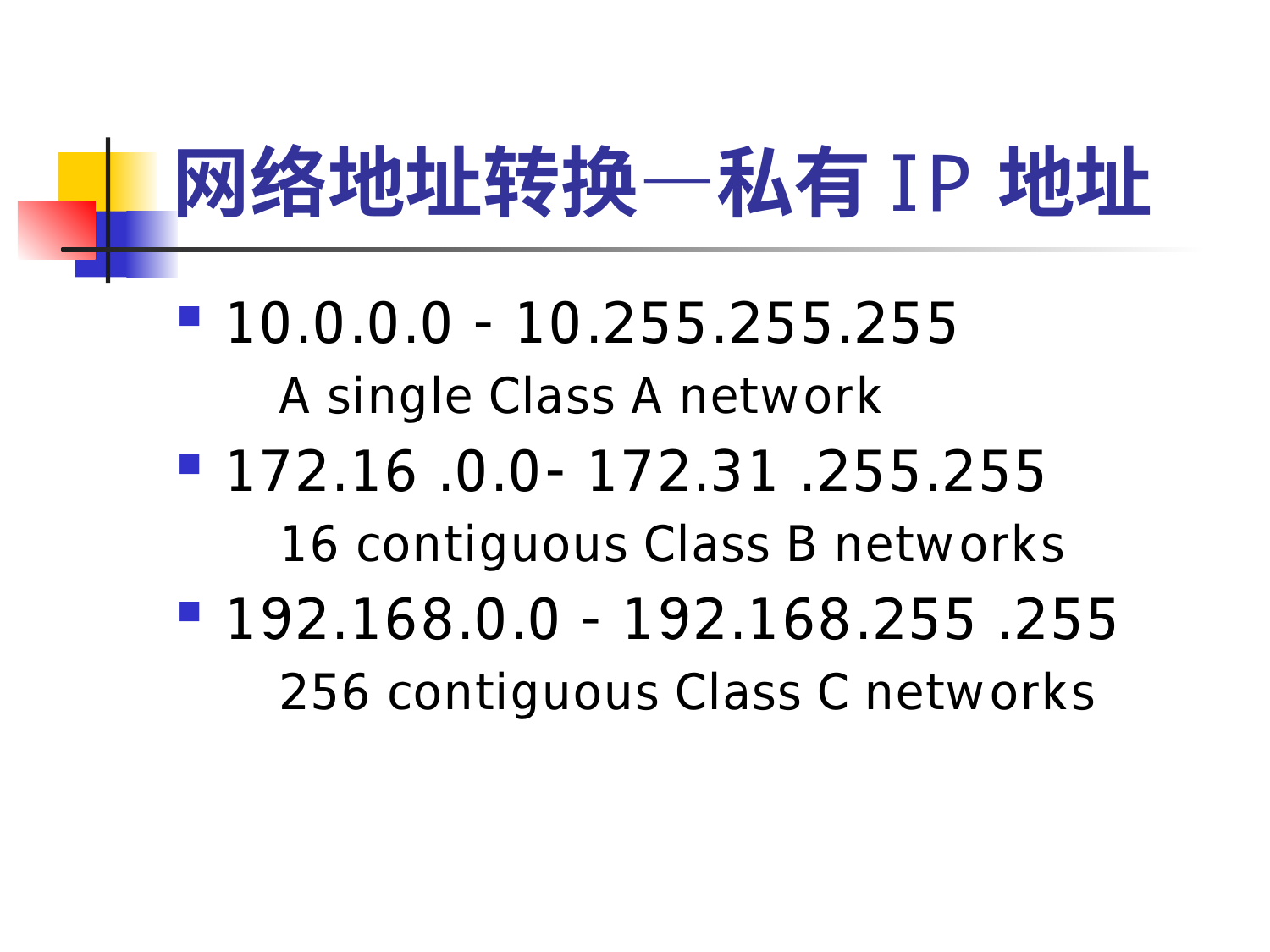

# 网络地址转换—私有IP地址
10.0.0.0 - 10.255.255.255
	A single Class A network
172.16 .0.0- 172.31 .255.255
	16 contiguous Class B networks
192.168.0.0 - 192.168.255 .255
	256 contiguous Class C networks